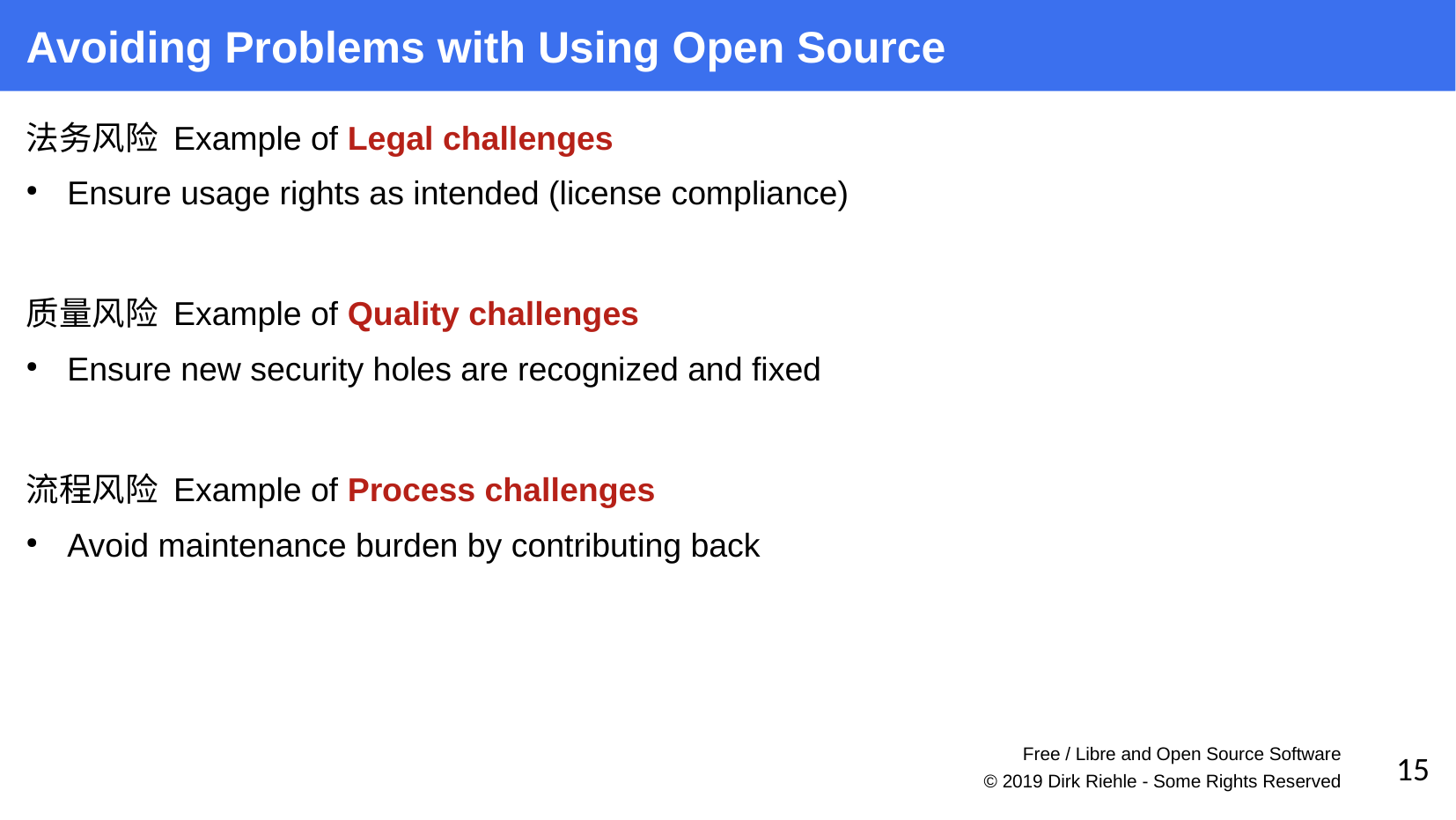

Avoiding Problems with Using Open Source
法务风险 Example of Legal challenges
Ensure usage rights as intended (license compliance)

质量风险 Example of Quality challenges
Ensure new security holes are recognized and fixed

流程风险 Example of Process challenges
Avoid maintenance burden by contributing back
Free / Libre and Open Source Software
15
© 2019 Dirk Riehle - Some Rights Reserved